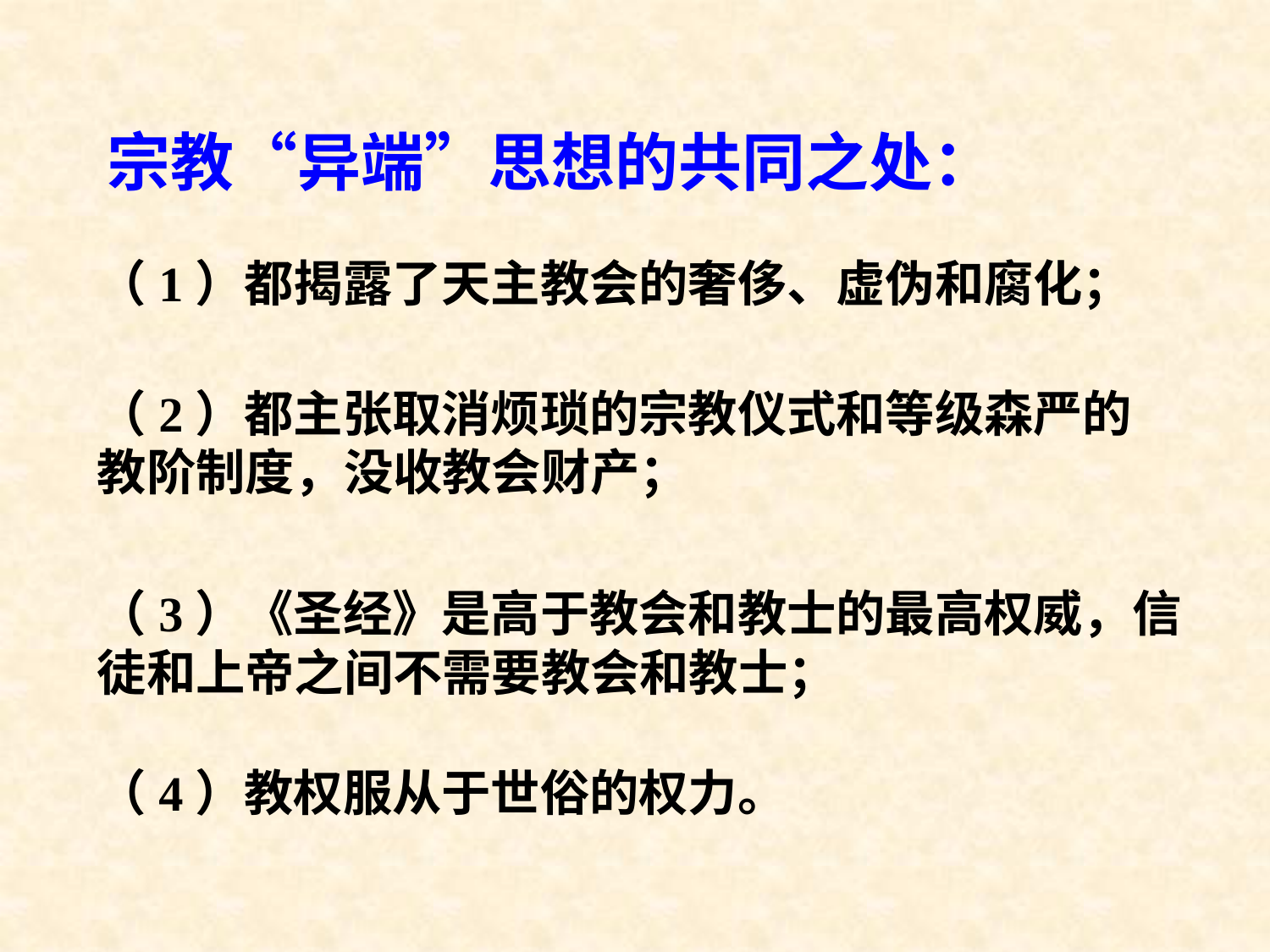

宗教“异端”思想的共同之处：
（1）都揭露了天主教会的奢侈、虚伪和腐化；
（2）都主张取消烦琐的宗教仪式和等级森严的教阶制度，没收教会财产；
（3）《圣经》是高于教会和教士的最高权威，信徒和上帝之间不需要教会和教士；
（4）教权服从于世俗的权力。